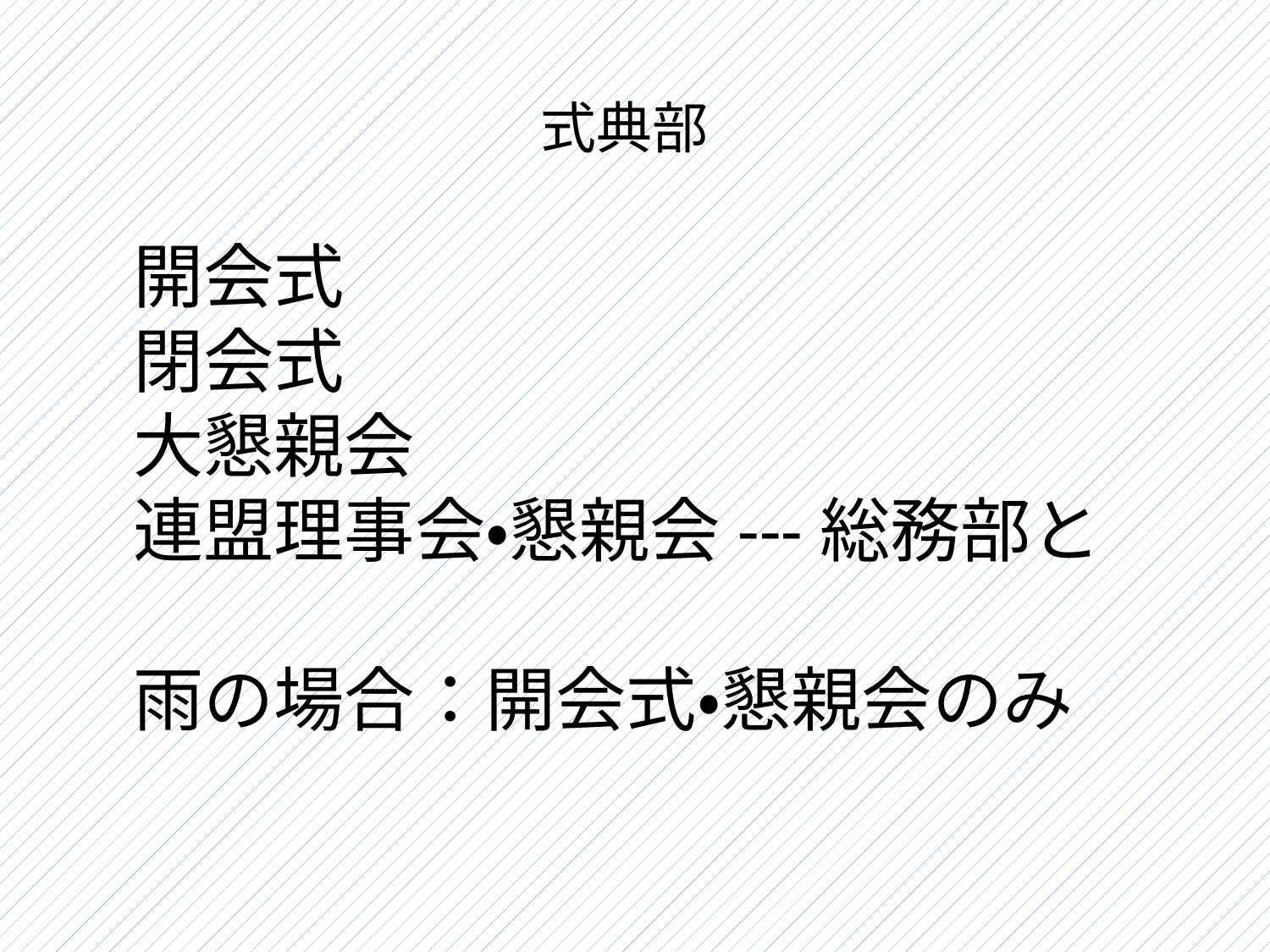

# 式典部
開会式
閉会式
大懇親会
連盟理事会・懇親会---総務部と

雨の場合：開会式・懇親会のみ